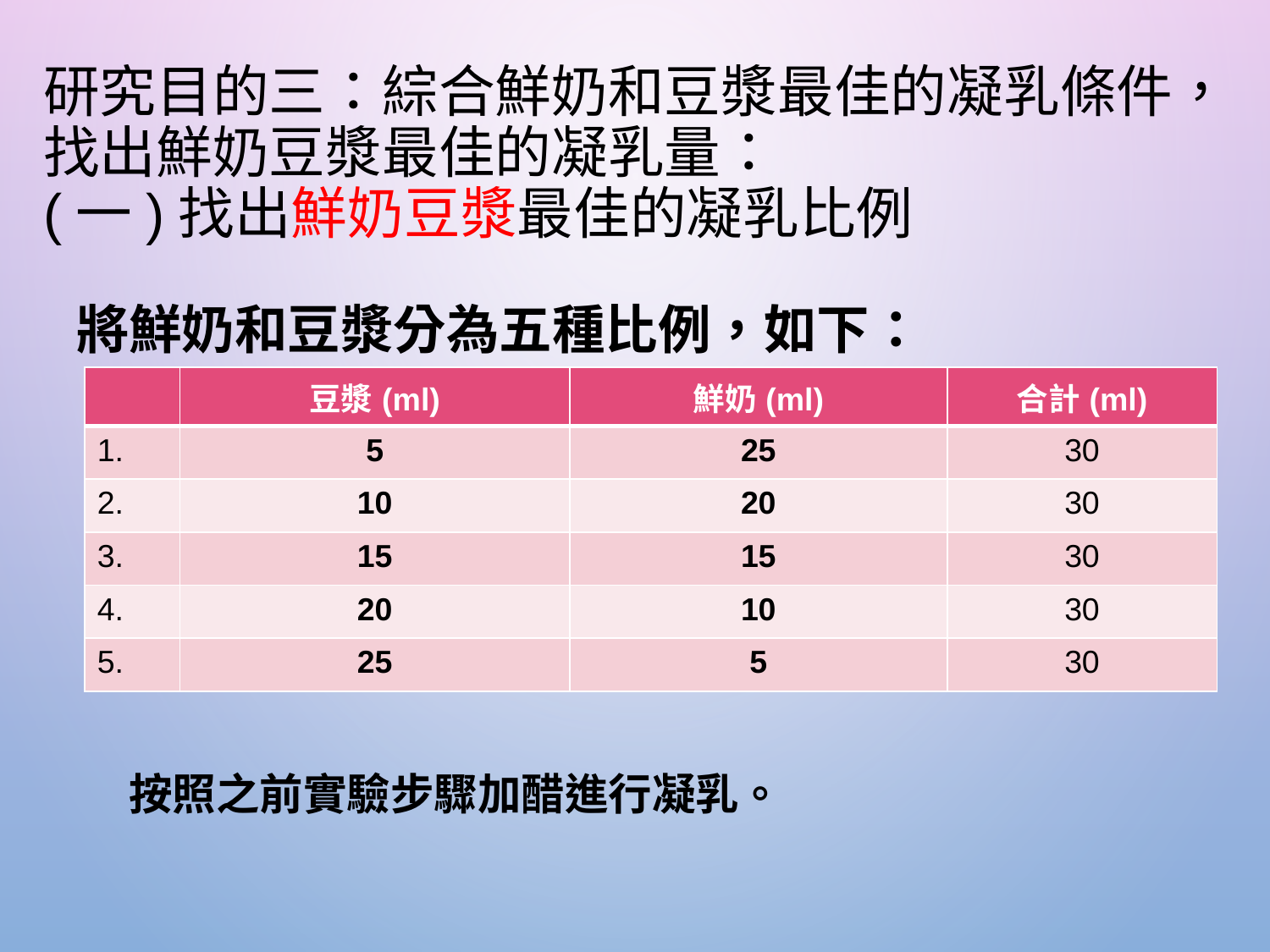

# 研究目的三：綜合鮮奶和豆漿最佳的凝乳條件，找出鮮奶豆漿最佳的凝乳量： (一)找出鮮奶豆漿最佳的凝乳比例
將鮮奶和豆漿分為五種比例，如下：
|  | 豆漿(ml) | 鮮奶(ml) | 合計(ml) |
| --- | --- | --- | --- |
| 1. | 5 | 25 | 30 |
| 2. | 10 | 20 | 30 |
| 3. | 15 | 15 | 30 |
| 4. | 20 | 10 | 30 |
| 5. | 25 | 5 | 30 |
按照之前實驗步驟加醋進行凝乳。